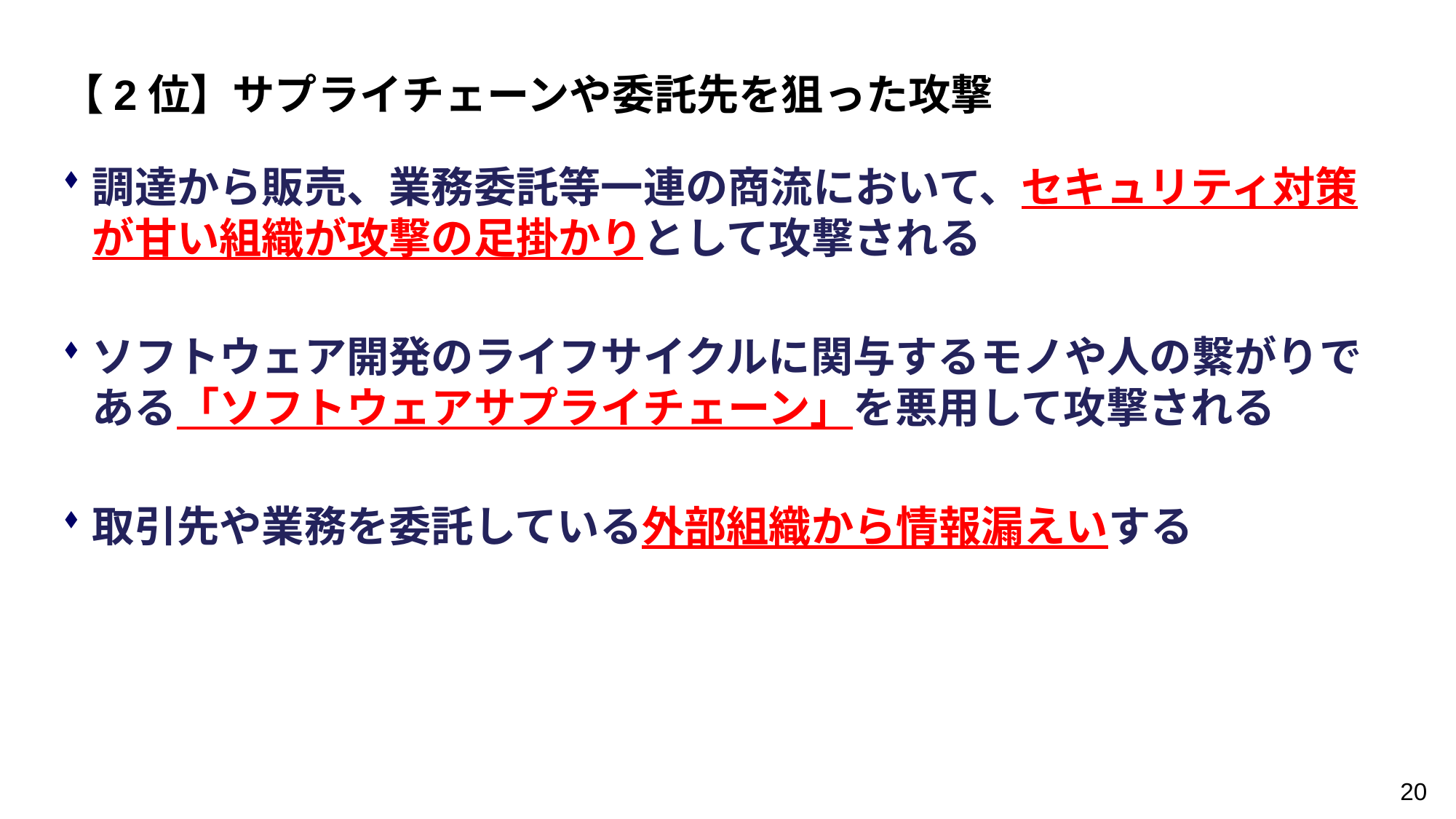

【2位】サプライチェーンや委託先を狙った攻撃
調達から販売、業務委託等一連の商流において、セキュリティ対策が甘い組織が攻撃の足掛かりとして攻撃される

ソフトウェア開発のライフサイクルに関与するモノや人の繋がりである「ソフトウェアサプライチェーン」を悪用して攻撃される

取引先や業務を委託している外部組織から情報漏えいする
20